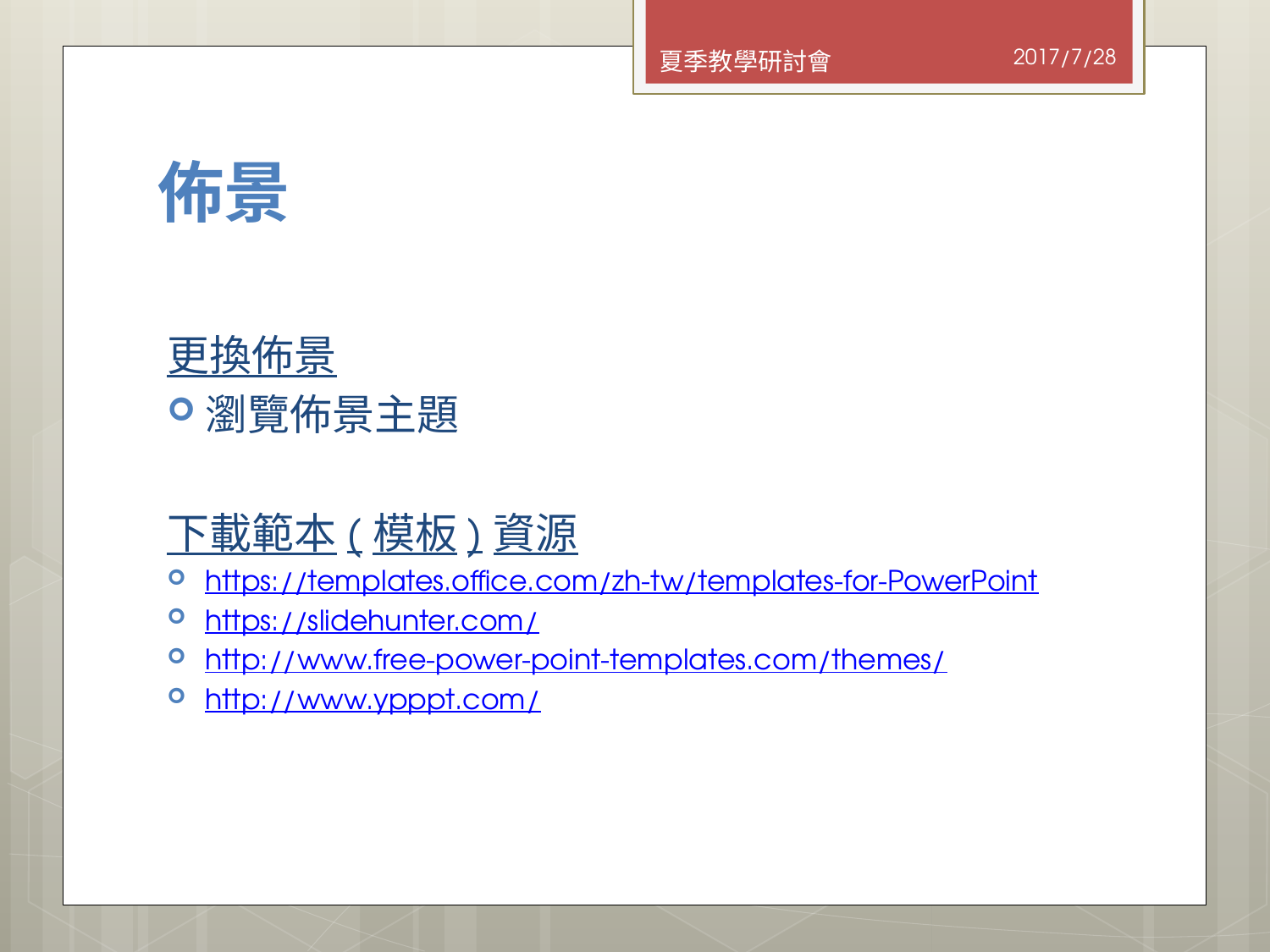

2017/7/28
# 佈景
更換佈景
瀏覽佈景主題

下載範本(模板)資源
https://templates.office.com/zh-tw/templates-for-PowerPoint
https://slidehunter.com/
http://www.free-power-point-templates.com/themes/
http://www.ypppt.com/